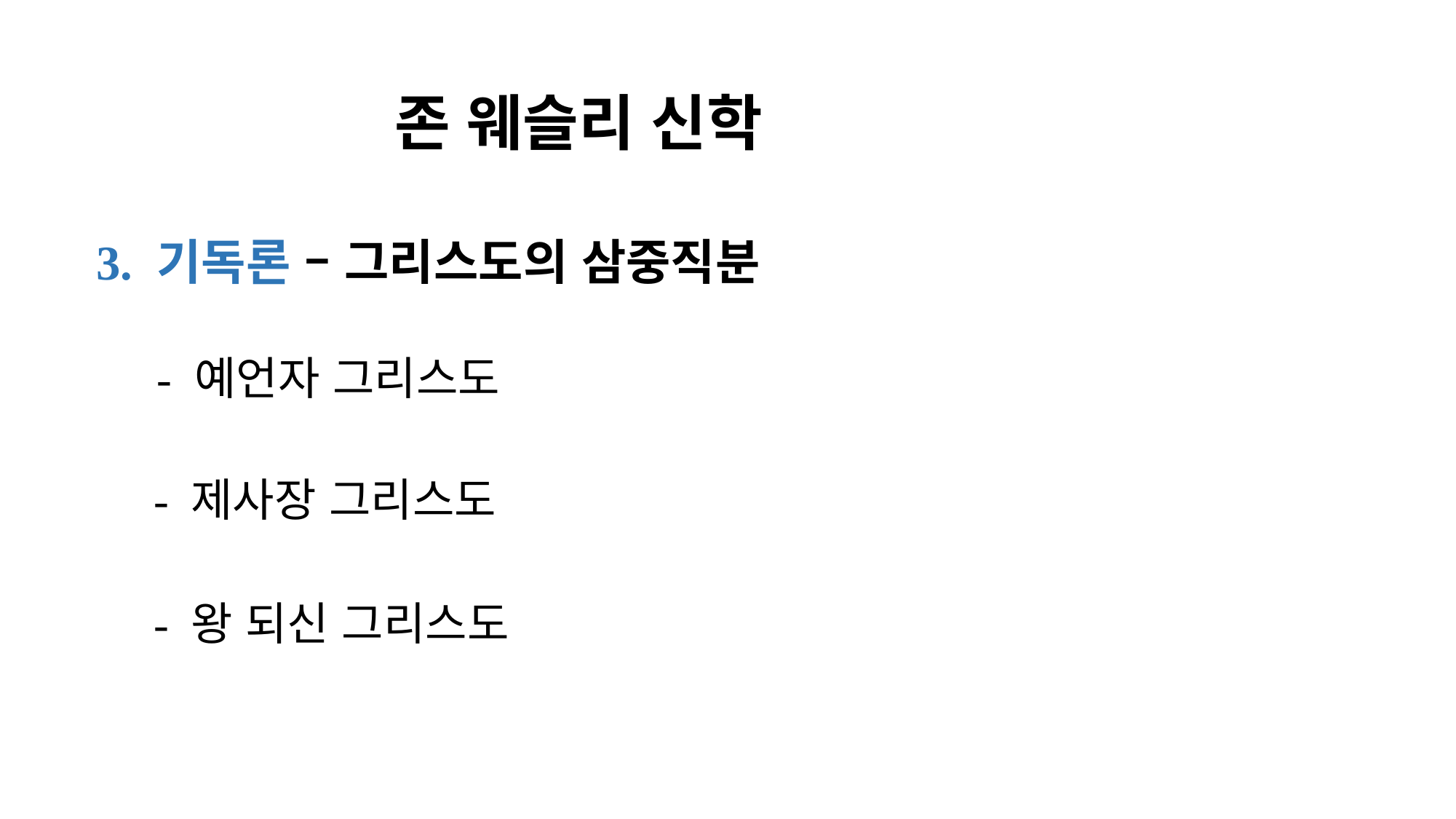

# 존 웨슬리 신학
3. 기독론 – 그리스도의 삼중직분
     - 예언자 그리스도

     - 제사장 그리스도

     - 왕 되신 그리스도